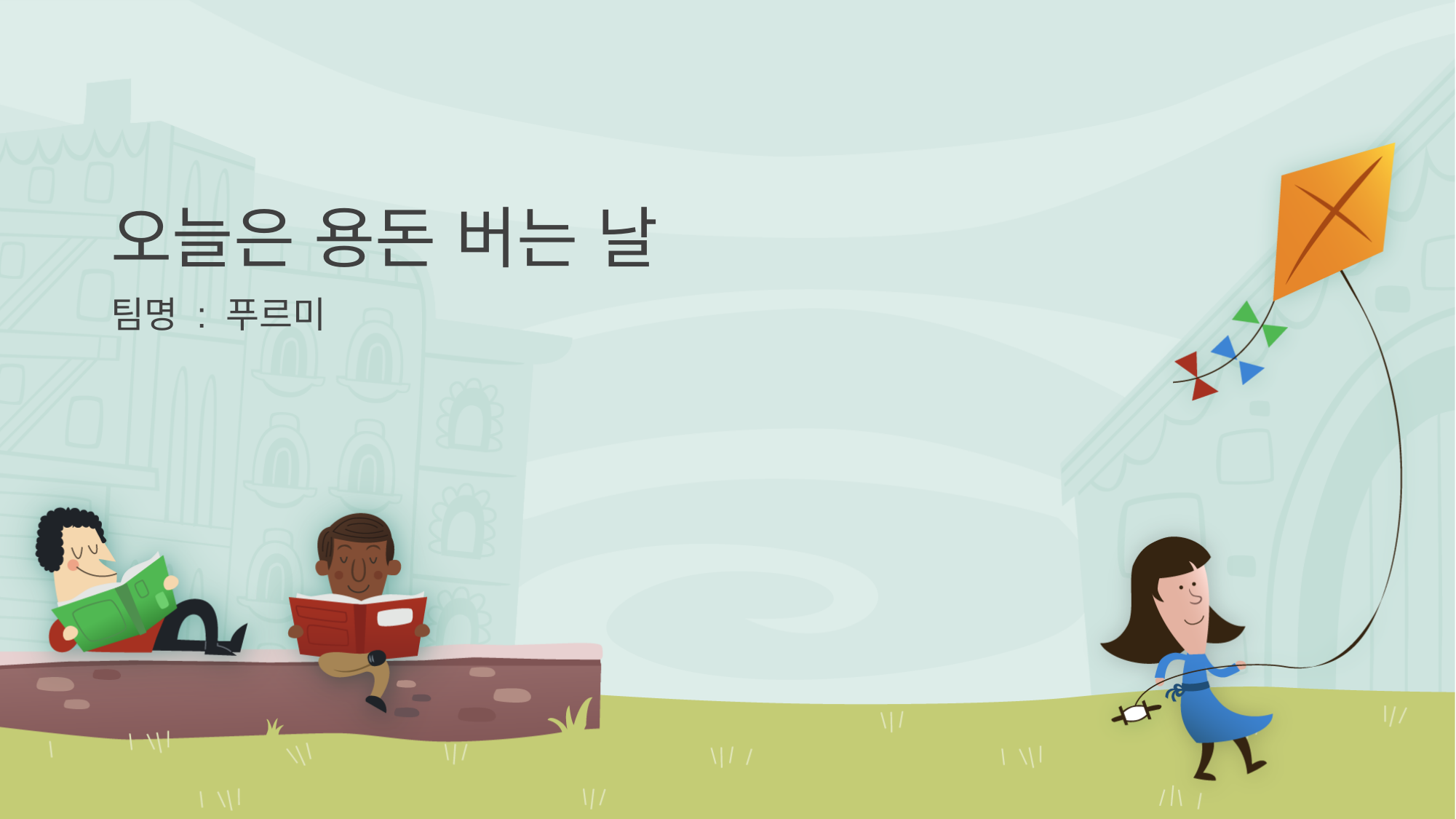

# 오늘은 용돈 버는 날
팀명 : 푸르미